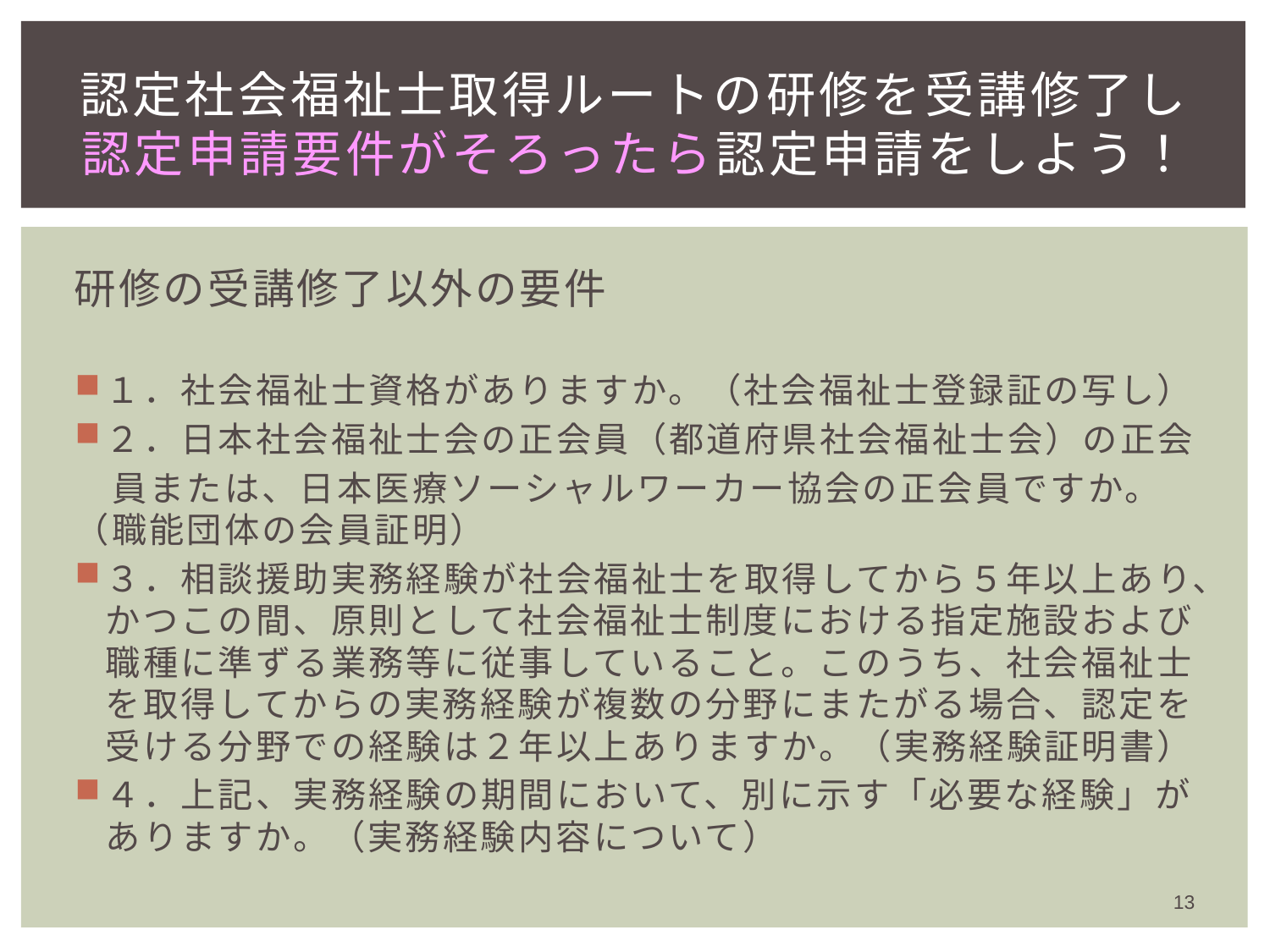

# 認定社会福祉士取得ルートの研修を受講修了し認定申請要件がそろったら認定申請をしよう！
研修の受講修了以外の要件

１．社会福祉士資格がありますか。（社会福祉士登録証の写し）
２．日本社会福祉士会の正会員（都道府県社会福祉士会）の正会
　員または、日本医療ソーシャルワーカー協会の正会員ですか。（職能団体の会員証明）
３．相談援助実務経験が社会福祉士を取得してから５年以上あり、かつこの間、原則として社会福祉士制度における指定施設および職種に準ずる業務等に従事していること。このうち、社会福祉士を取得してからの実務経験が複数の分野にまたがる場合、認定を受ける分野での経験は２年以上ありますか。（実務経験証明書）
４．上記、実務経験の期間において、別に示す「必要な経験」がありますか。（実務経験内容について）

13